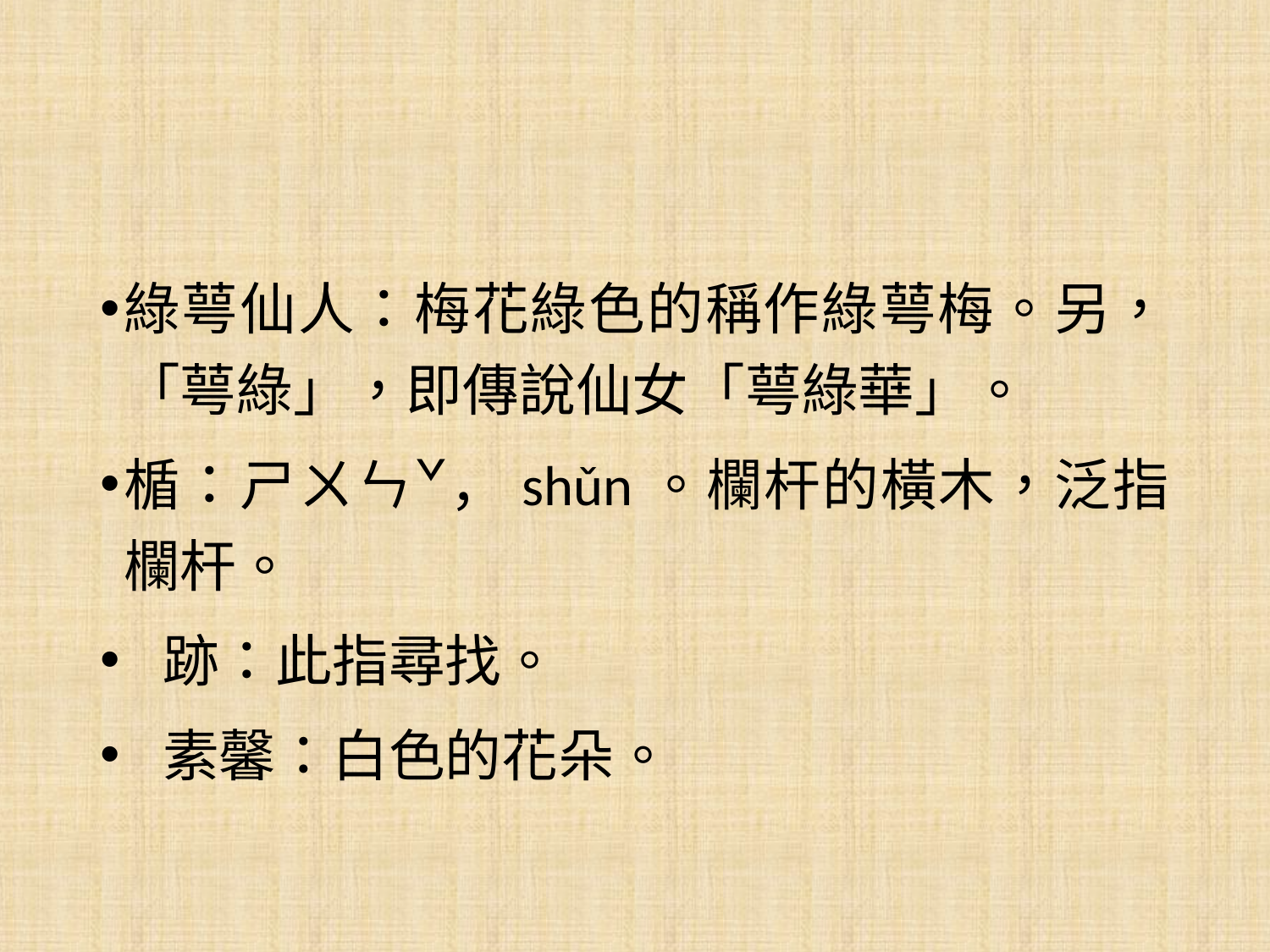

#
綠萼仙人：梅花綠色的稱作綠萼梅。另，「萼綠」，即傳說仙女「萼綠華」。
楯：ㄕㄨㄣˇ，shǔn。欄杆的橫木，泛指欄杆。
  跡：此指尋找。
  素馨：白色的花朵。